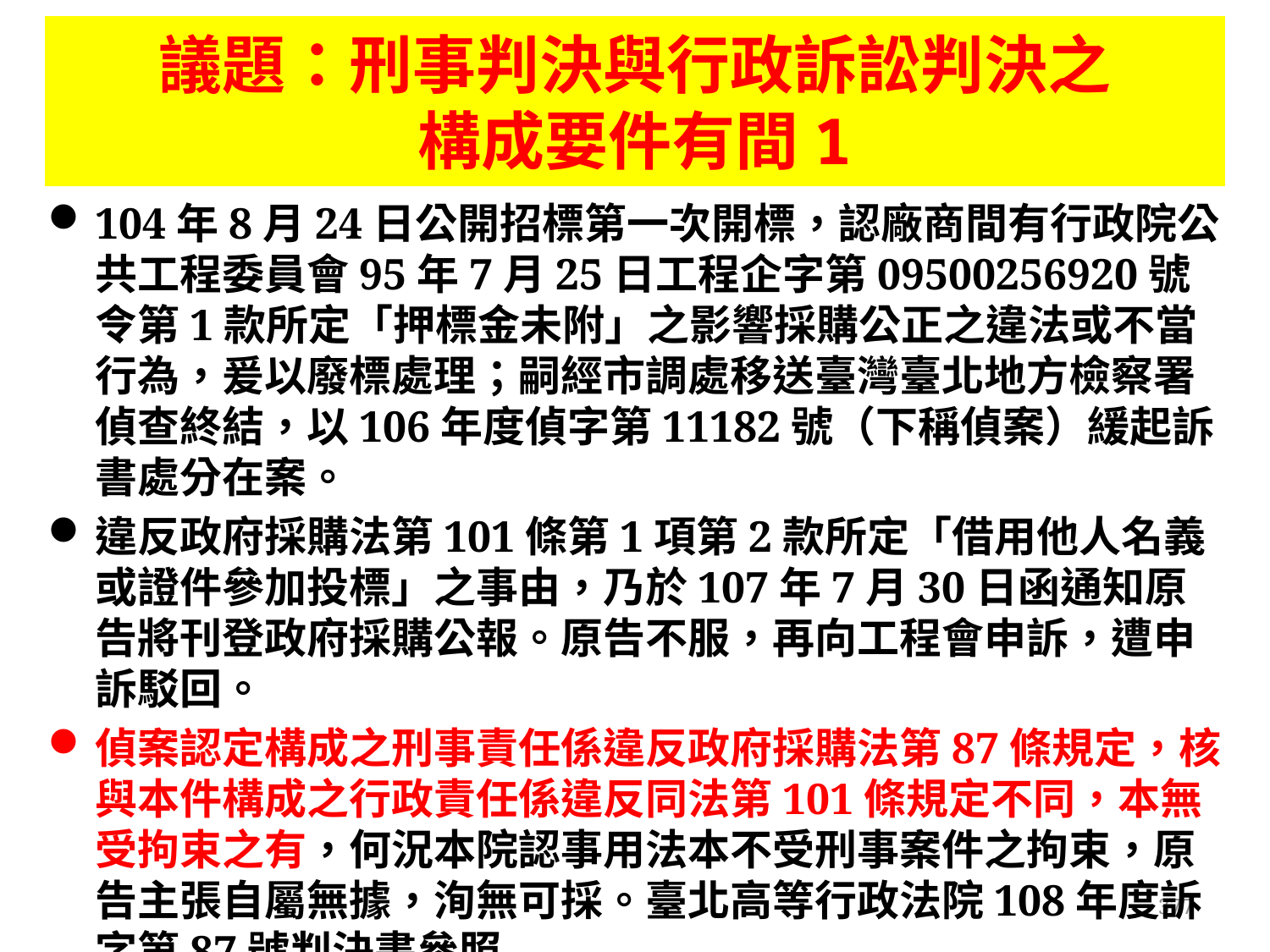

議題：刑事判決與行政訴訟判決之
構成要件有間1
104年8月24日公開招標第一次開標，認廠商間有行政院公共工程委員會95年7月25日工程企字第09500256920號令第1款所定「押標金未附」之影響採購公正之違法或不當行為，爰以廢標處理；嗣經市調處移送臺灣臺北地方檢察署偵查終結，以106年度偵字第11182號（下稱偵案）緩起訴書處分在案。
違反政府採購法第101條第1項第2款所定「借用他人名義或證件參加投標」之事由，乃於107年7月30日函通知原告將刊登政府採購公報。原告不服，再向工程會申訴，遭申訴駁回。
偵案認定構成之刑事責任係違反政府採購法第87條規定，核與本件構成之行政責任係違反同法第101條規定不同，本無受拘束之有，何況本院認事用法本不受刑事案件之拘束，原告主張自屬無據，洵無可採。臺北高等行政法院108年度訴字第87號判決書參照
377